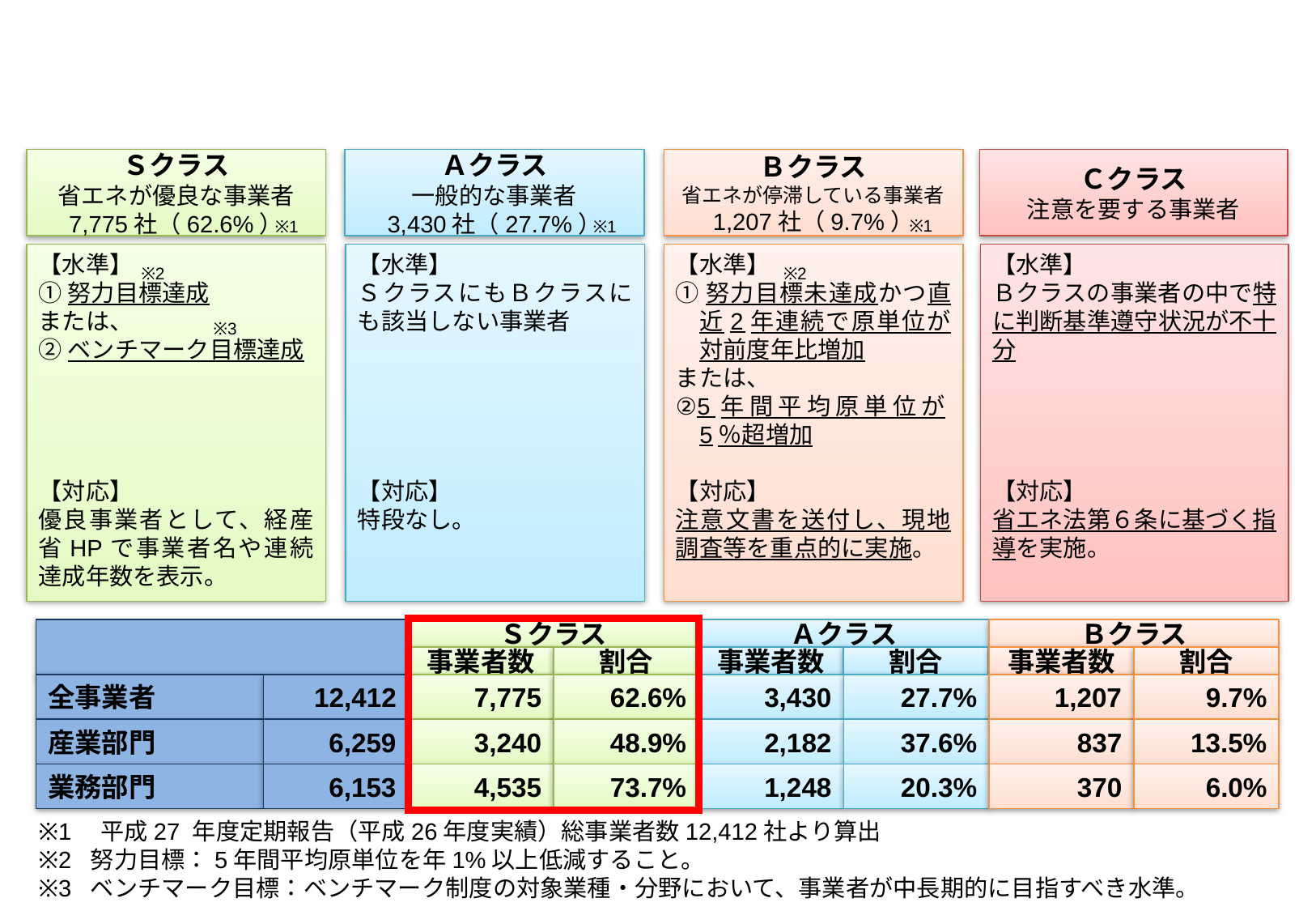

Ｓクラス
省エネが優良な事業者
7,775社（62.6%）
Ａクラス
一般的な事業者
3,430社（27.7%）
Ｂクラス
省エネが停滞している事業者
1,207社（9.7%）
Ｃクラス
注意を要する事業者
※1
※1
※1
【水準】
①努力目標達成
または、
②ベンチマーク目標達成

【対応】
優良事業者として、経産省HPで事業者名や連続達成年数を表示。
【水準】
ＳクラスにもＢクラスにも該当しない事業者

【対応】
特段なし。
【水準】
①努力目標未達成かつ直近2年連続で原単位が対前度年比増加
または、
②5年間平均原単位が5％超増加

【対応】
注意文書を送付し、現地調査等を重点的に実施。
【水準】
Ｂクラスの事業者の中で特に判断基準遵守状況が不十分

【対応】
省エネ法第６条に基づく指導を実施。
※2
※2
※3

Ｓクラス
Ａクラス
Ｂクラス
事業者数
割合
事業者数
割合
事業者数
割合
全事業者
12,412
7,775
62.6%
3,430
27.7%
1,207
9.7%
産業部門
6,259
3,240
48.9%
2,182
37.6%
837
13.5%
業務部門
6,153
4,535
73.7%
1,248
20.3%
370
6.0%
※1　平成27 年度定期報告（平成26年度実績）総事業者数12,412社より算出
※2  努力目標：5年間平均原単位を年1%以上低減すること。
※3  ベンチマーク目標：ベンチマーク制度の対象業種・分野において、事業者が中長期的に目指すべき水準。